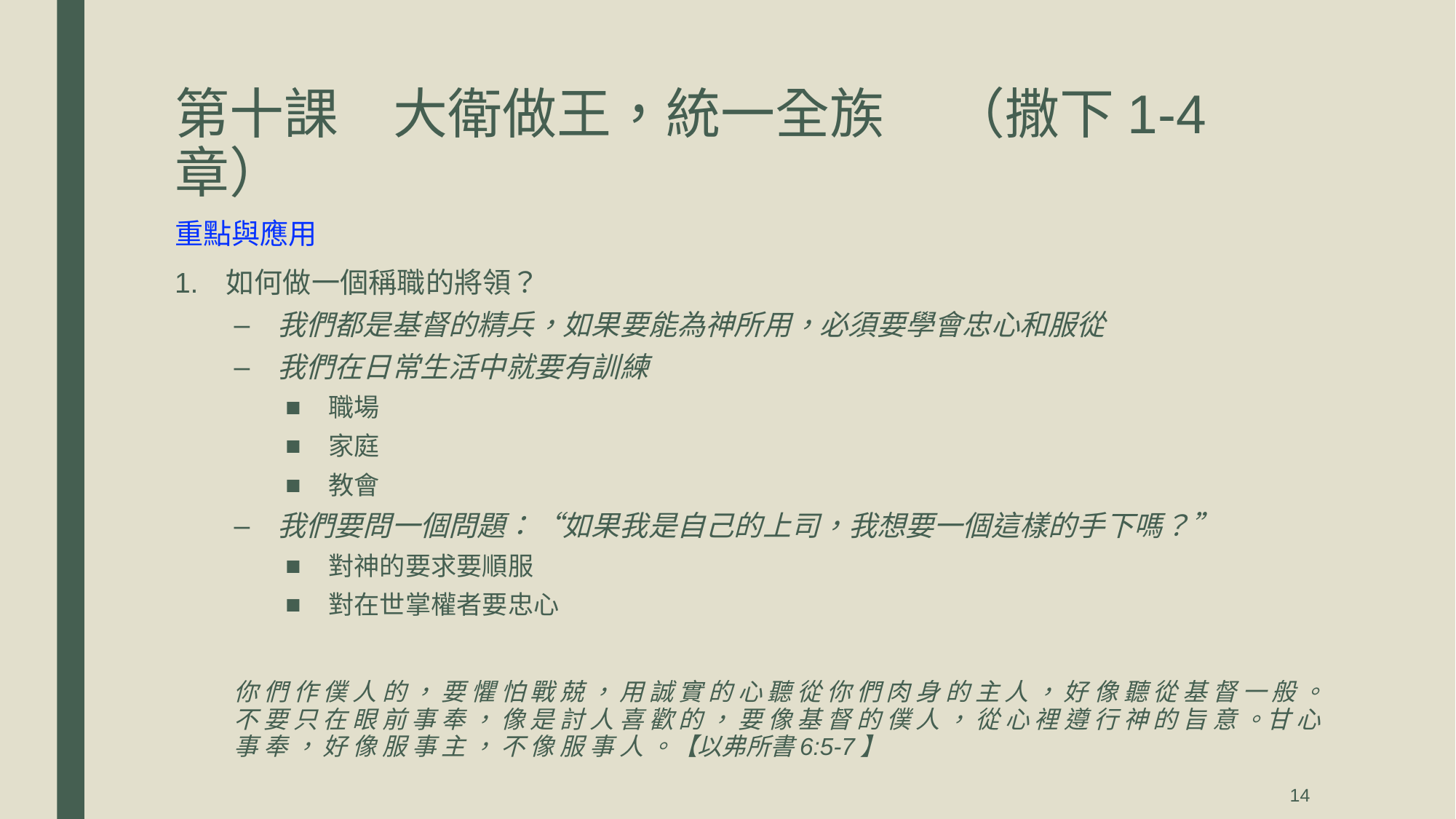

# 第十課	大衛做王，統一全族	 （撒下1-4章）
重點與應用
如何做一個稱職的將領？
我們都是基督的精兵，如果要能為神所用，必須要學會忠心和服從
我們在日常生活中就要有訓練
職場
家庭
教會
我們要問一個問題：“如果我是自己的上司，我想要一個這樣的手下嗎？”
對神的要求要順服
對在世掌權者要忠心

你 們 作 僕 人 的 ， 要 懼 怕 戰 兢 ， 用 誠 實 的 心 聽 從 你 們 肉 身 的 主 人 ， 好 像 聽 從 基 督 一 般 。不 要 只 在 眼 前 事 奉 ， 像 是 討 人 喜 歡 的 ， 要 像 基 督 的 僕 人 ， 從 心 裡 遵 行 神 的 旨 意 。甘 心 事 奉 ， 好 像 服 事 主 ， 不 像 服 事 人 。【以弗所書6:5-7】

14